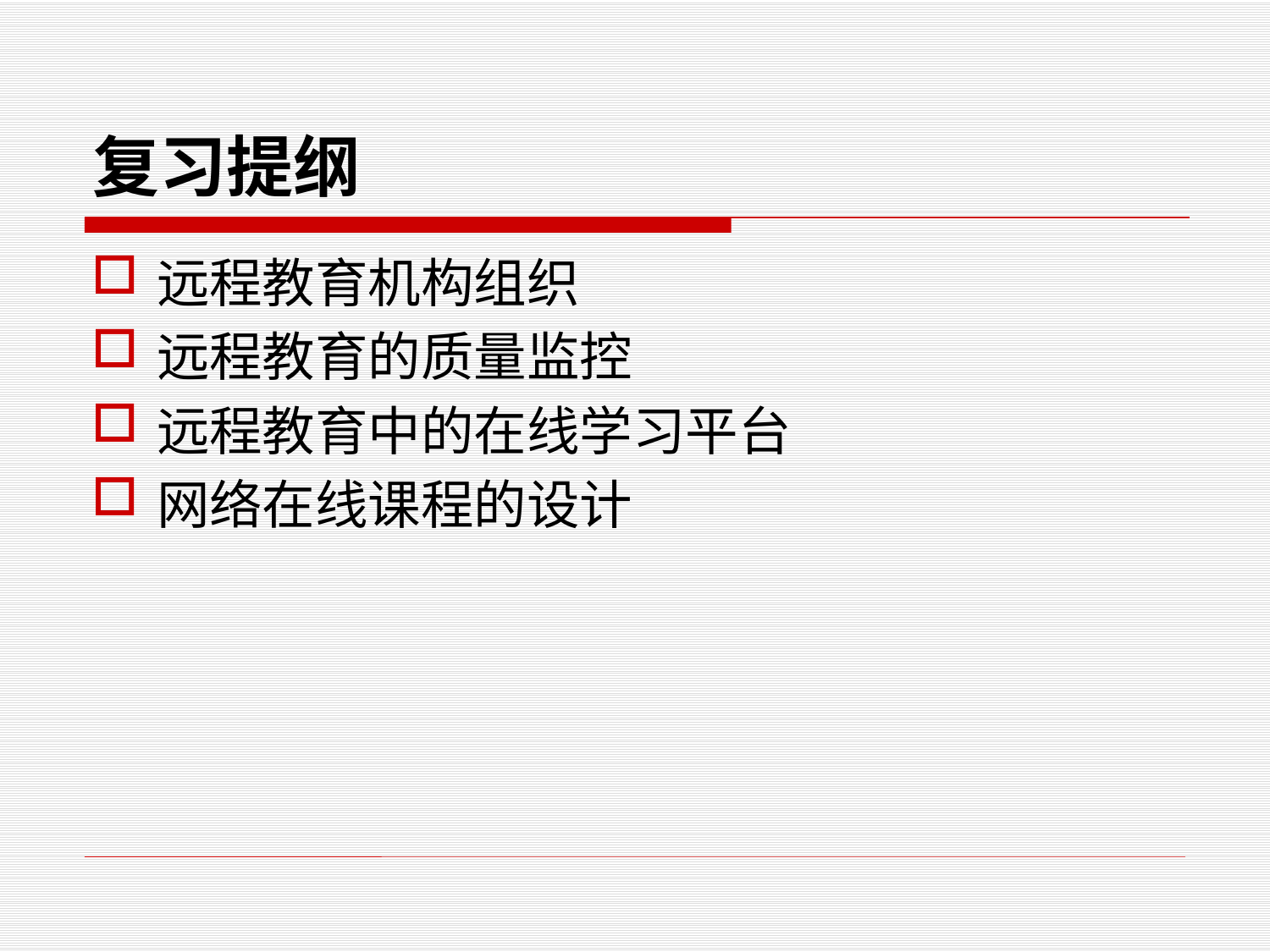

# 复习提纲
远程教育机构组织
远程教育的质量监控
远程教育中的在线学习平台
网络在线课程的设计